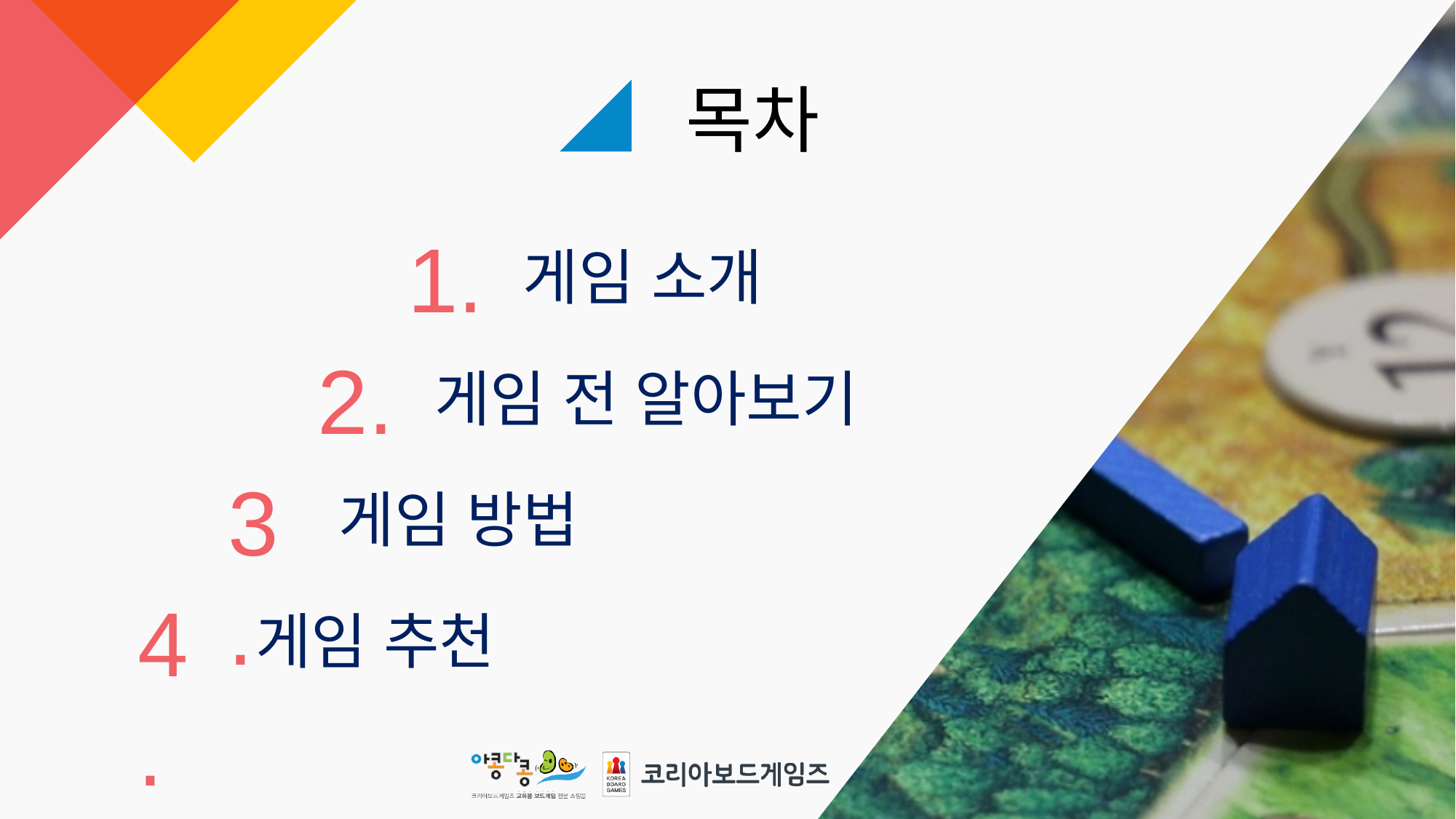

게임 소개
게임 전 알아보기
게임 방법
게임 추천